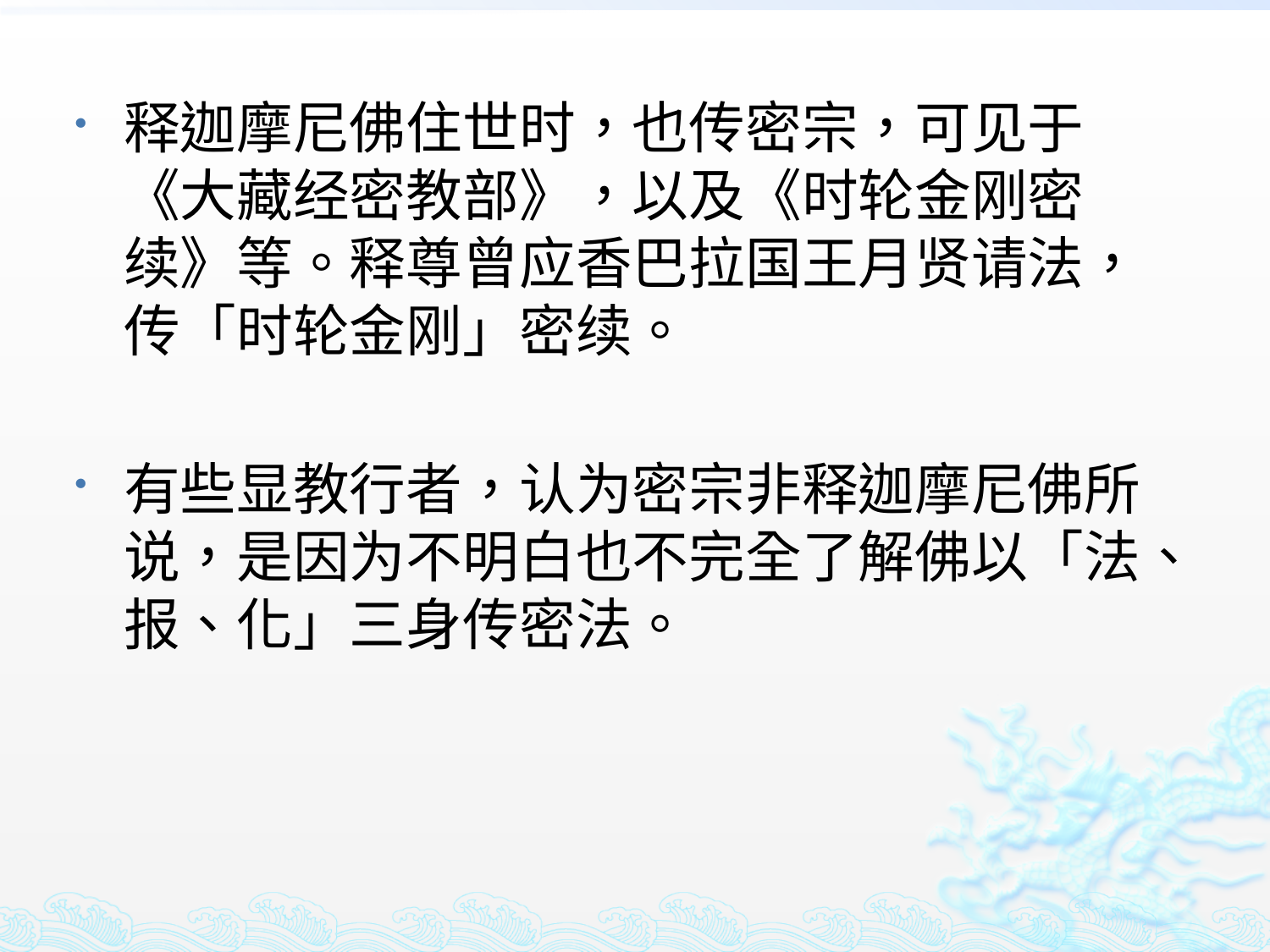

释迦摩尼佛住世时，也传密宗，可见于《大藏经密教部》，以及《时轮金刚密续》等。释尊曾应香巴拉国王月贤请法，传「时轮金刚」密续。

有些显教行者，认为密宗非释迦摩尼佛所说，是因为不明白也不完全了解佛以「法、报、化」三身传密法。